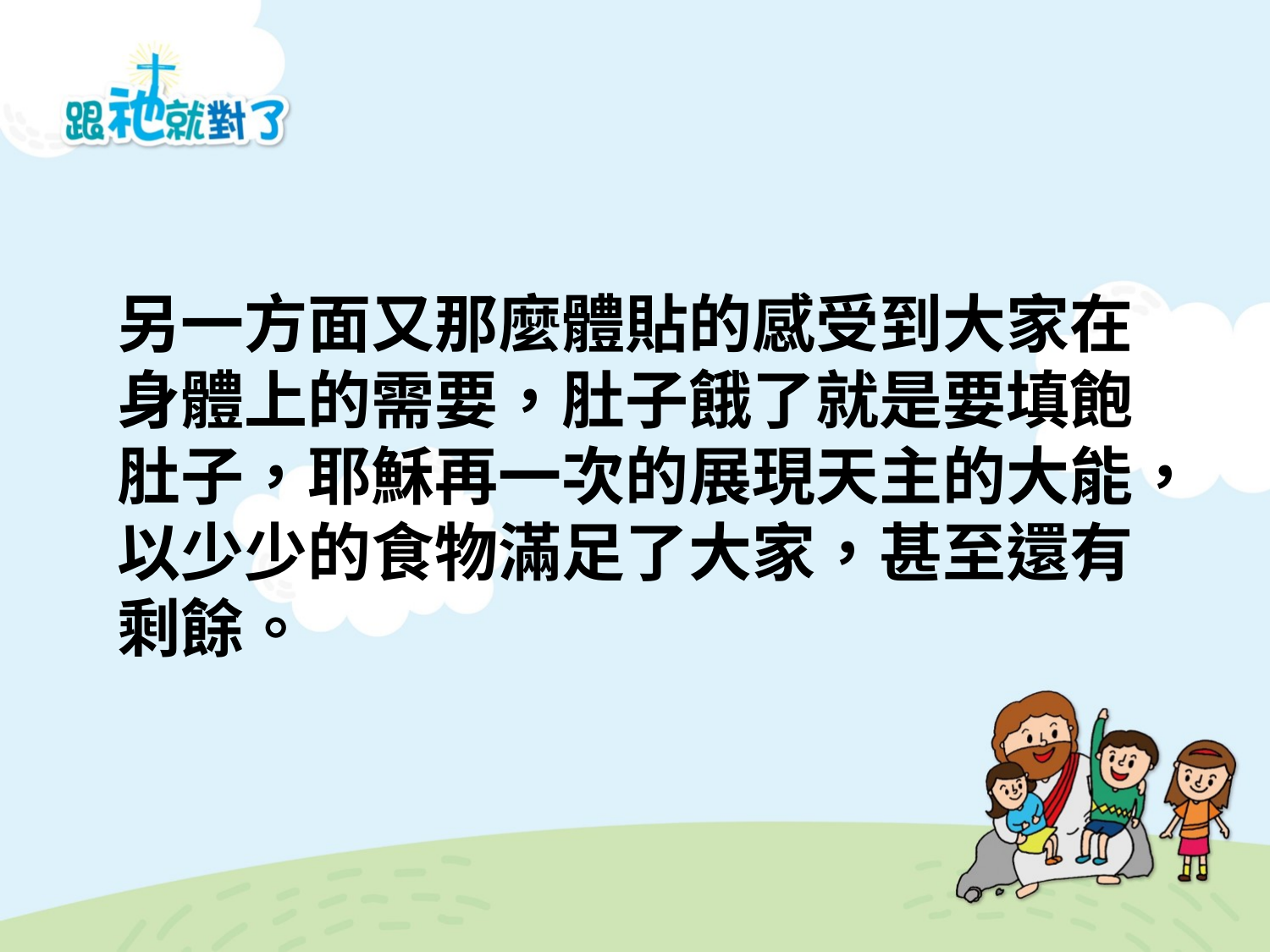

另一方面又那麼體貼的感受到大家在身體上的需要，肚子餓了就是要填飽肚子，耶穌再一次的展現天主的大能，以少少的食物滿足了大家，甚至還有剩餘。